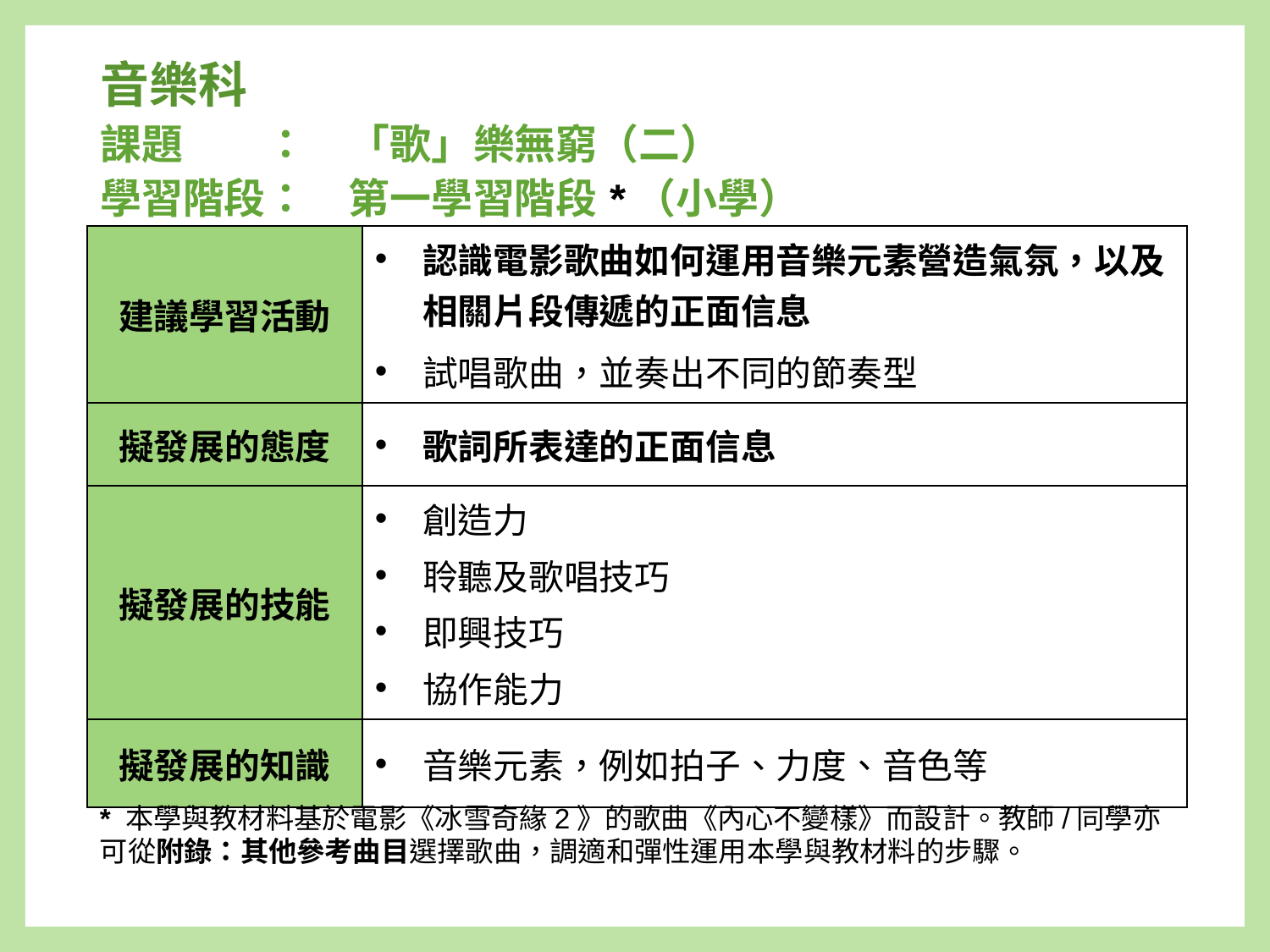

音樂科
# 課題　　：　「歌」樂無窮（二） 學習階段：　第一學習階段*（小學）
| 建議學習活動 | 認識電影歌曲如何運用音樂元素營造氣氛，以及相關片段傳遞的正面信息 試唱歌曲，並奏出不同的節奏型 |
| --- | --- |
| 擬發展的態度 | 歌詞所表達的正面信息 |
| 擬發展的技能 | 創造力 聆聽及歌唱技巧 即興技巧 協作能力 |
| 擬發展的知識 | 音樂元素，例如拍子、力度、音色等 |
* 本學與教材料基於電影《冰雪奇緣2》的歌曲《內心不變樣》而設計。教師/同學亦可從附錄：其他參考曲目選擇歌曲，調適和彈性運用本學與教材料的步驟。